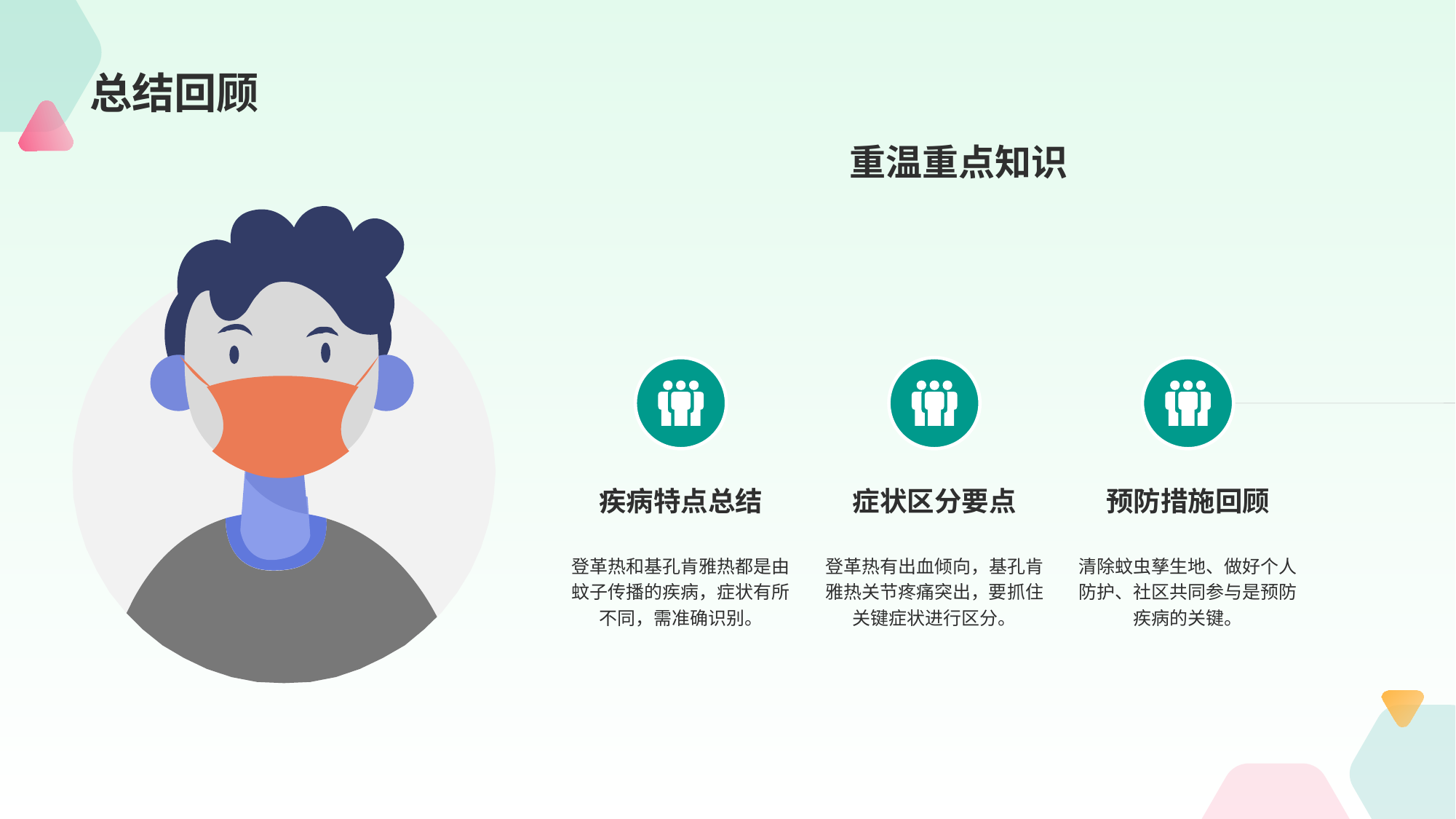

# 总结回顾
重温重点知识

疾病特点总结
登革热和基孔肯雅热都是由蚊子传播的疾病，症状有所不同，需准确识别。

症状区分要点
登革热有出血倾向，基孔肯雅热关节疼痛突出，要抓住关键症状进行区分。

预防措施回顾
清除蚊虫孳生地、做好个人防护、社区共同参与是预防疾病的关键。